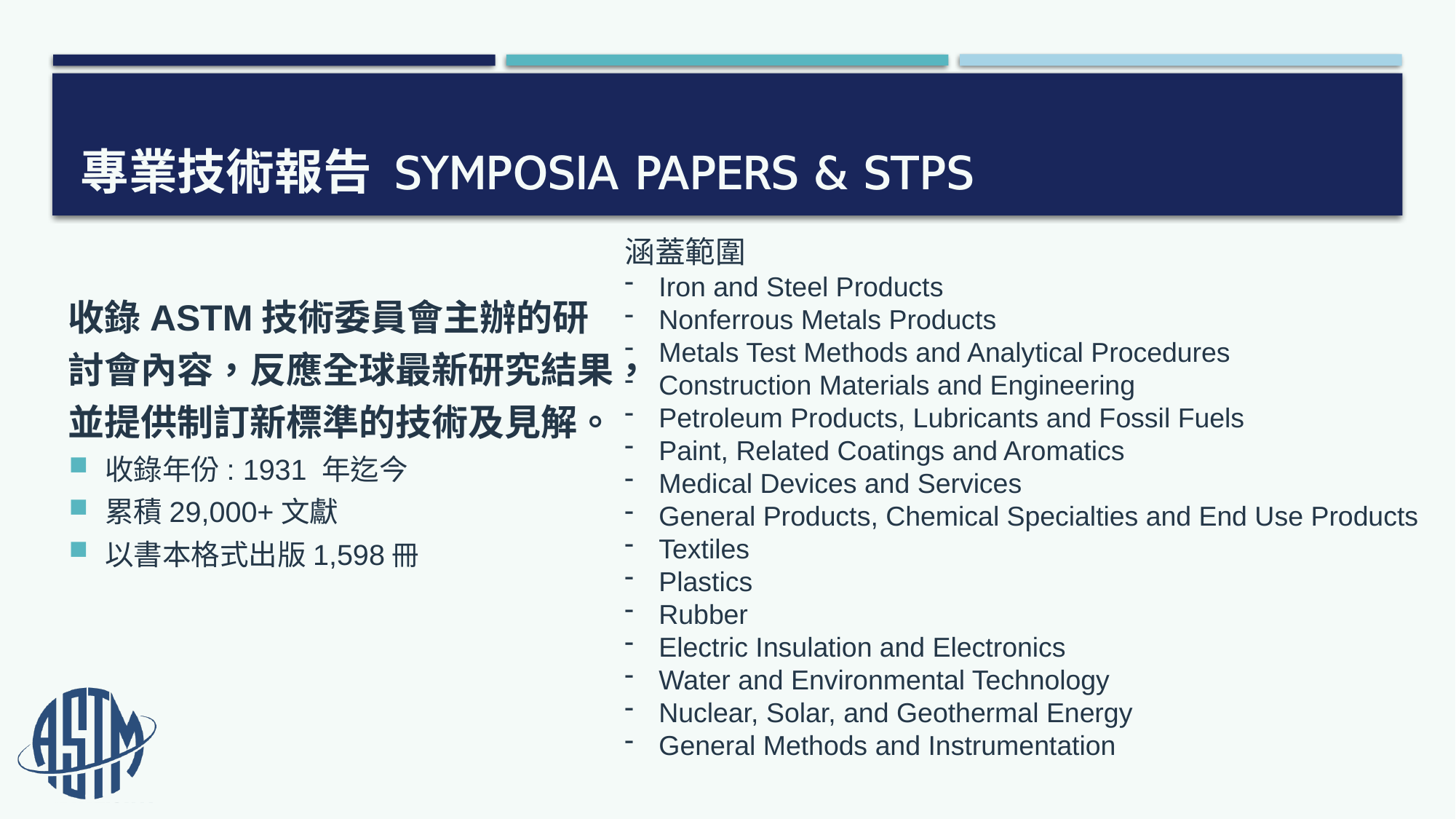

# 專業技術報告 Symposia Papers & STPs
收錄ASTM技術委員會主辦的研討會內容，反應全球最新研究結果，並提供制訂新標準的技術及見解。
收錄年份: 1931 年迄今
累積29,000+文獻
以書本格式出版1,598冊
涵蓋範圍
Iron and Steel Products
Nonferrous Metals Products
Metals Test Methods and Analytical Procedures
Construction Materials and Engineering
Petroleum Products, Lubricants and Fossil Fuels
Paint, Related Coatings and Aromatics
Medical Devices and Services
General Products, Chemical Specialties and End Use Products
Textiles
Plastics
Rubber
Electric Insulation and Electronics
Water and Environmental Technology
Nuclear, Solar, and Geothermal Energy
General Methods and Instrumentation